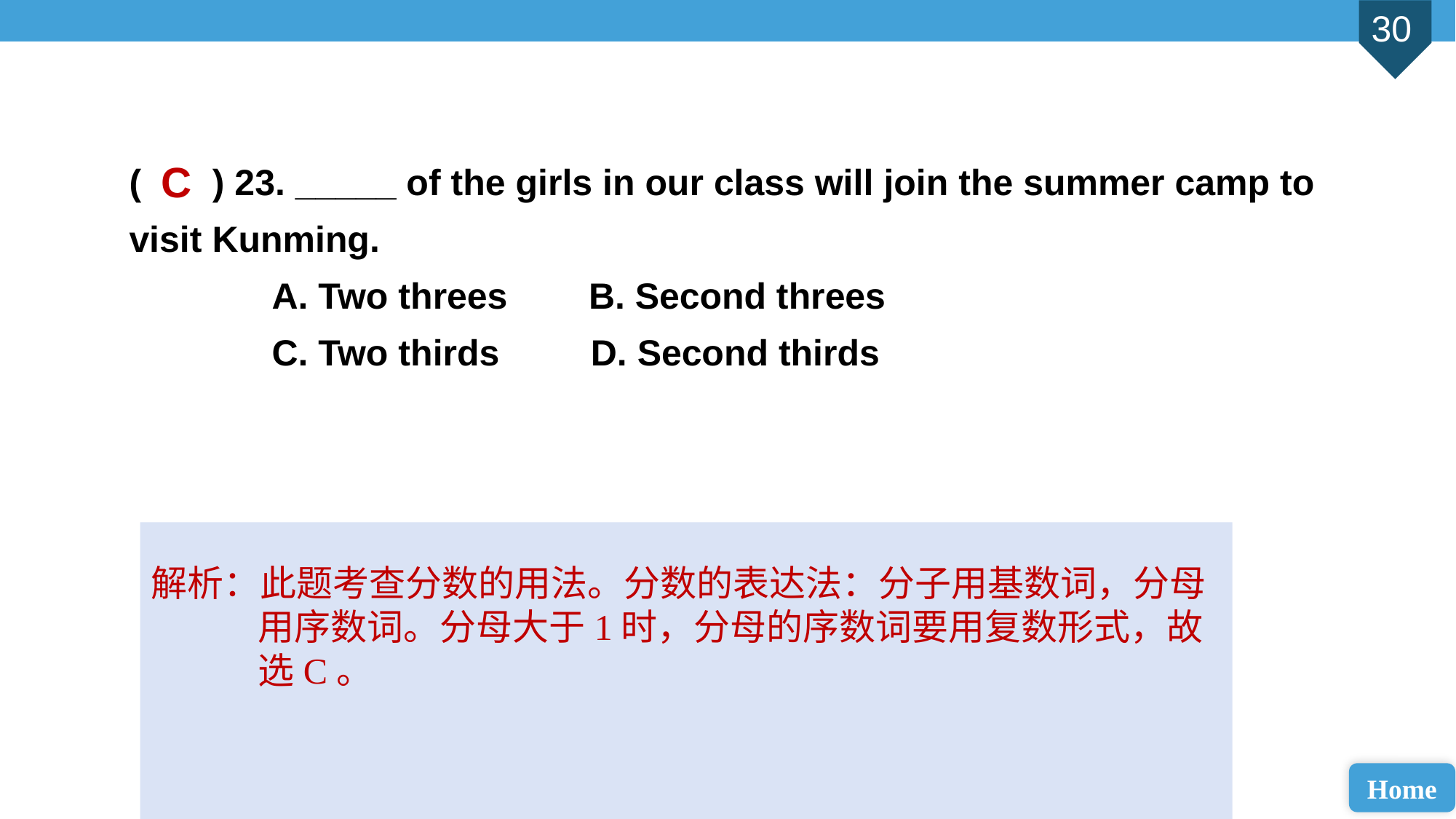

(       ) 23. _____ of the girls in our class will join the summer camp to 	      visit Kunming.
              A. Two threes        B. Second threes
              C. Two thirds         D. Second thirds

C

解析：此题考查分数的用法。分数的表达法：分子用基数词，分母用序数词。分母大于1时，分母的序数词要用复数形式，故选C。